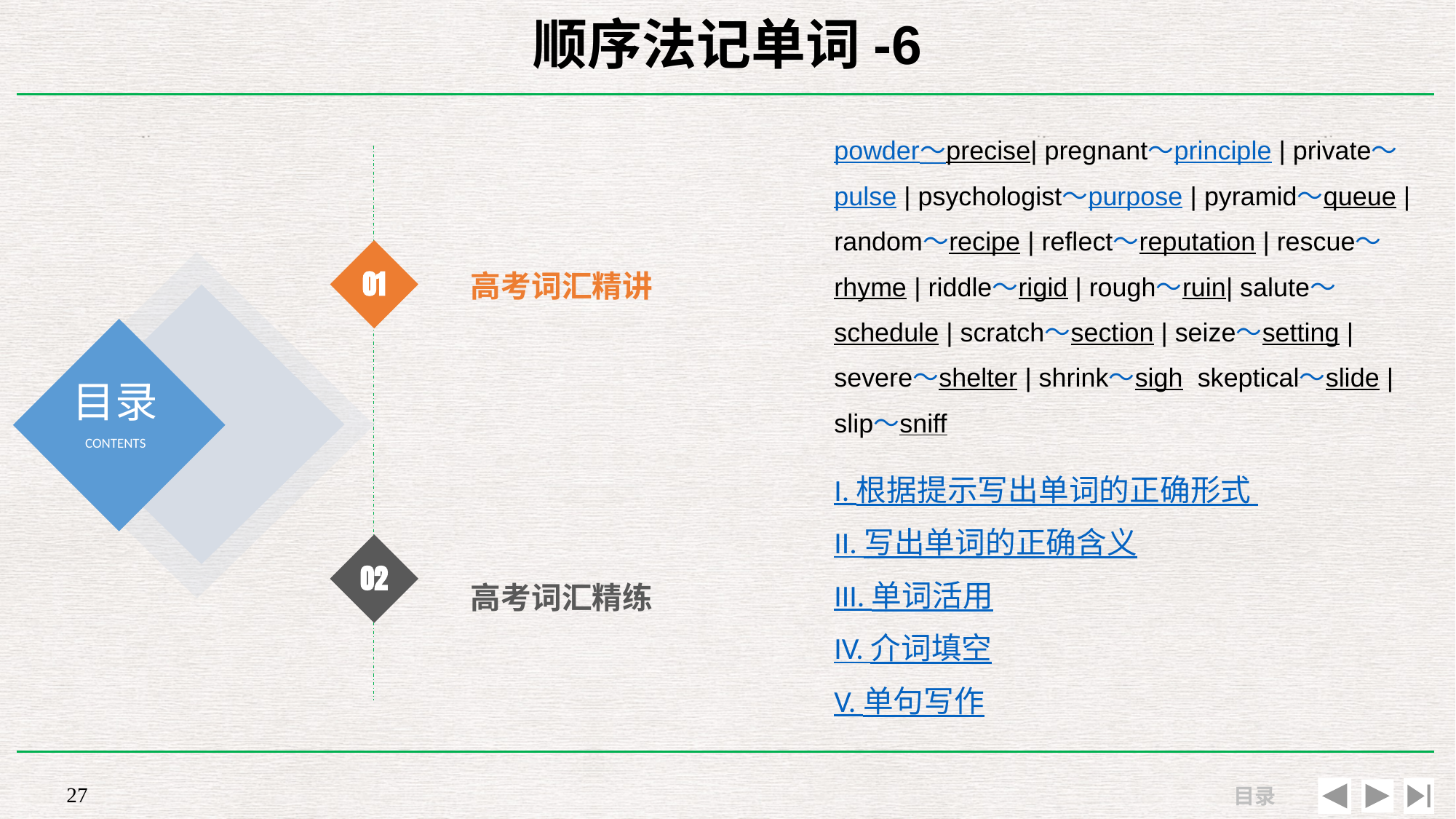

# 顺序法记单词-6
高考词汇精讲
powder～precise| pregnant～principle | private～pulse | psychologist～purpose | pyramid～queue | random～recipe | reflect～reputation | rescue～rhyme | riddle～rigid | rough～ruin| salute～schedule | scratch～section | seize～setting | severe～shelter | shrink～sigh  skeptical～slide | slip～sniff
01

I. 根据提示写出单词的正确形式
II. 写出单词的正确含义
III. 单词活用
IV. 介词填空
V. 单句写作
高考词汇精练
02